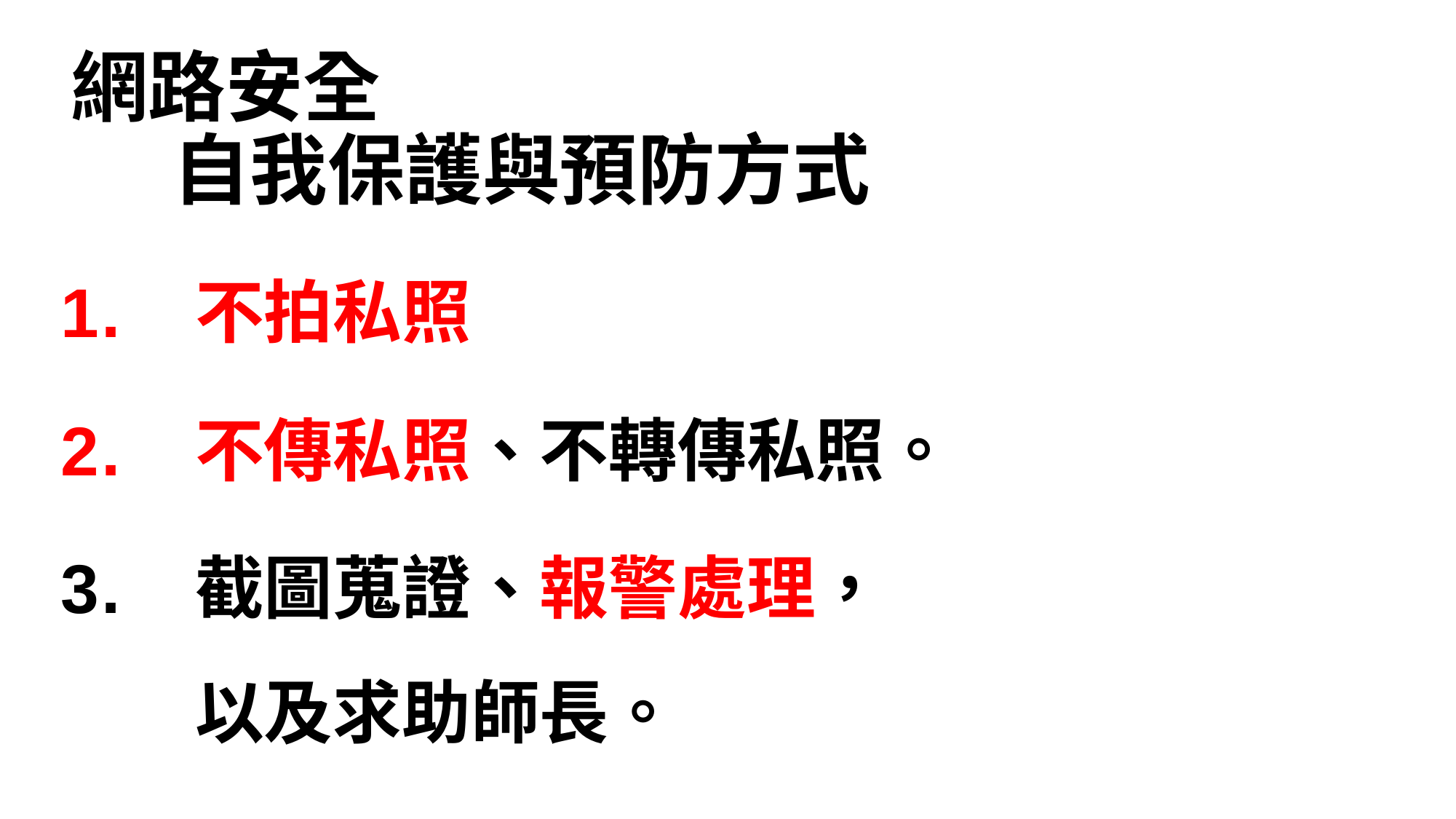

# 網路安全 自我保護與預防方式
不拍私照
不傳私照、不轉傳私照。
截圖蒐證、報警處理，
以及求助師長。